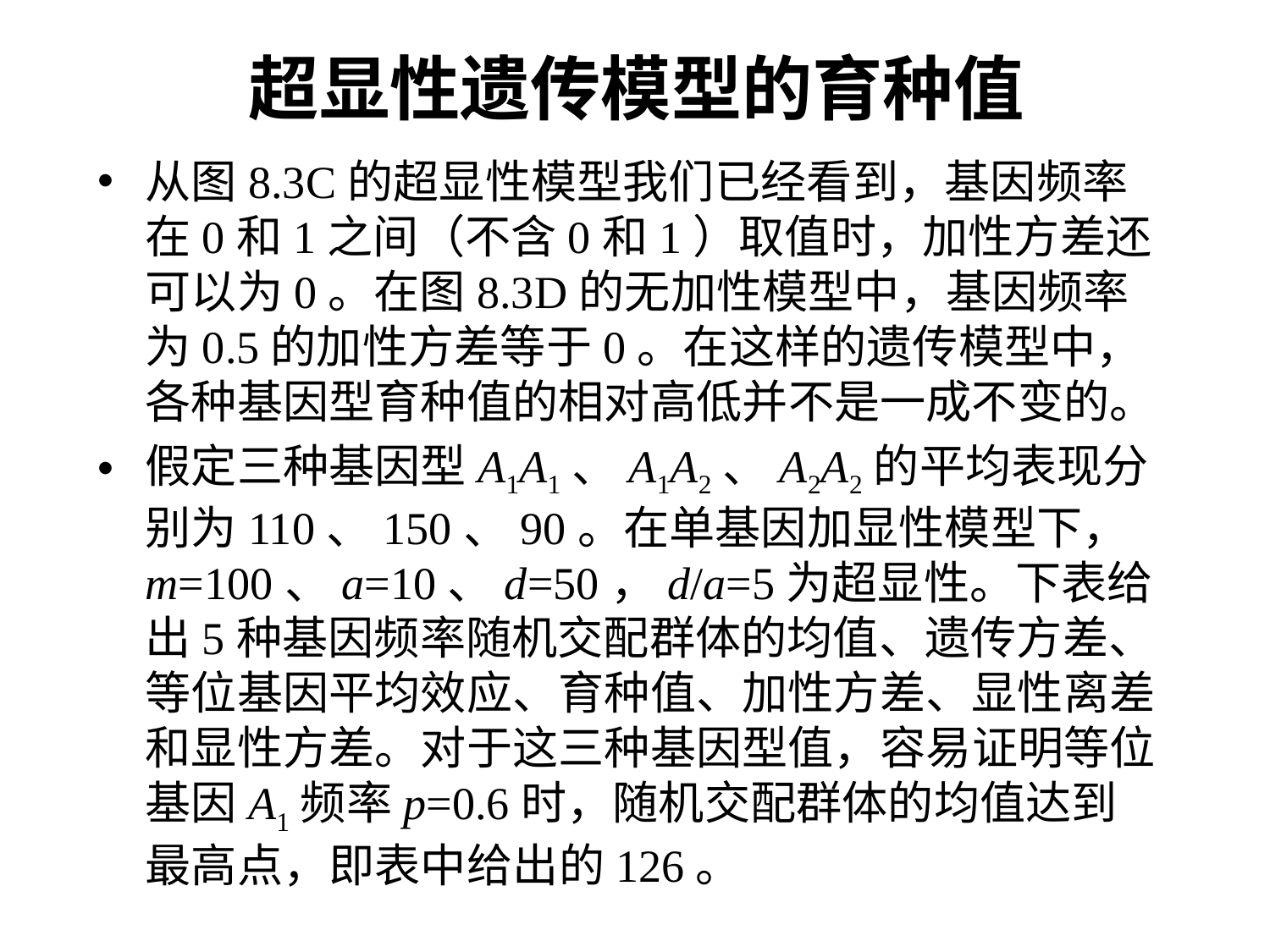

# 超显性遗传模型的育种值
从图8.3C的超显性模型我们已经看到，基因频率在0和1之间（不含0和1）取值时，加性方差还可以为0。在图8.3D的无加性模型中，基因频率为0.5的加性方差等于0。在这样的遗传模型中，各种基因型育种值的相对高低并不是一成不变的。
假定三种基因型A1A1、A1A2、A2A2的平均表现分别为110、150、90。在单基因加显性模型下，m=100、a=10、d=50，d/a=5为超显性。下表给出5种基因频率随机交配群体的均值、遗传方差、等位基因平均效应、育种值、加性方差、显性离差和显性方差。对于这三种基因型值，容易证明等位基因A1频率p=0.6时，随机交配群体的均值达到最高点，即表中给出的126。